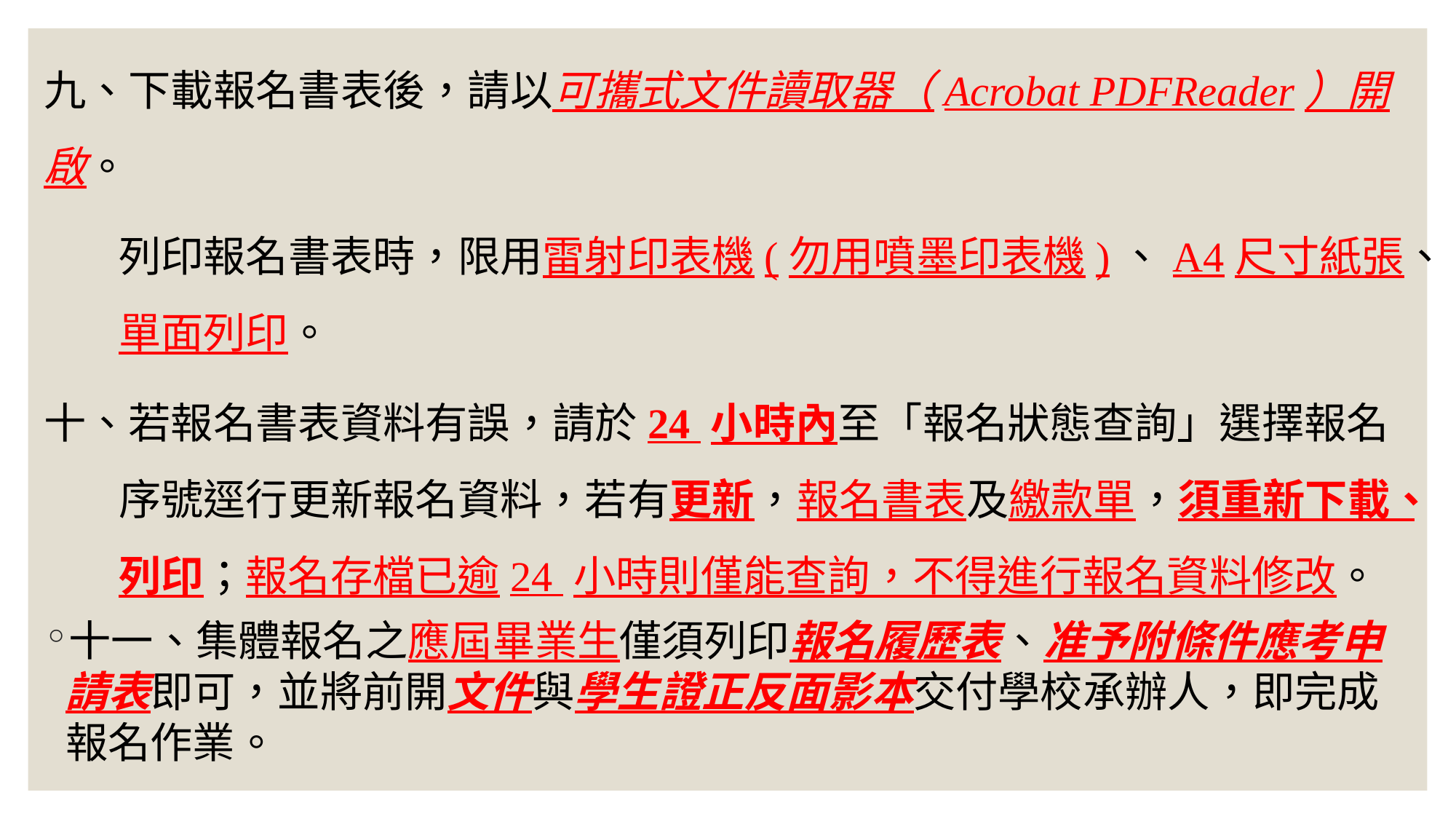

九、下載報名書表後，請以可攜式文件讀取器（Acrobat PDFReader）開啟。
列印報名書表時，限用雷射印表機(勿用噴墨印表機)、A4尺寸紙張、單面列印。
十、若報名書表資料有誤，請於24 小時內至「報名狀態查詢」選擇報名序號逕行更新報名資料，若有更新，報名書表及繳款單，須重新下載、列印；報名存檔已逾24 小時則僅能查詢，不得進行報名資料修改。
十一、集體報名之應屆畢業生僅須列印報名履歷表、准予附條件應考申請表即可，並將前開文件與學生證正反面影本交付學校承辦人，即完成報名作業。